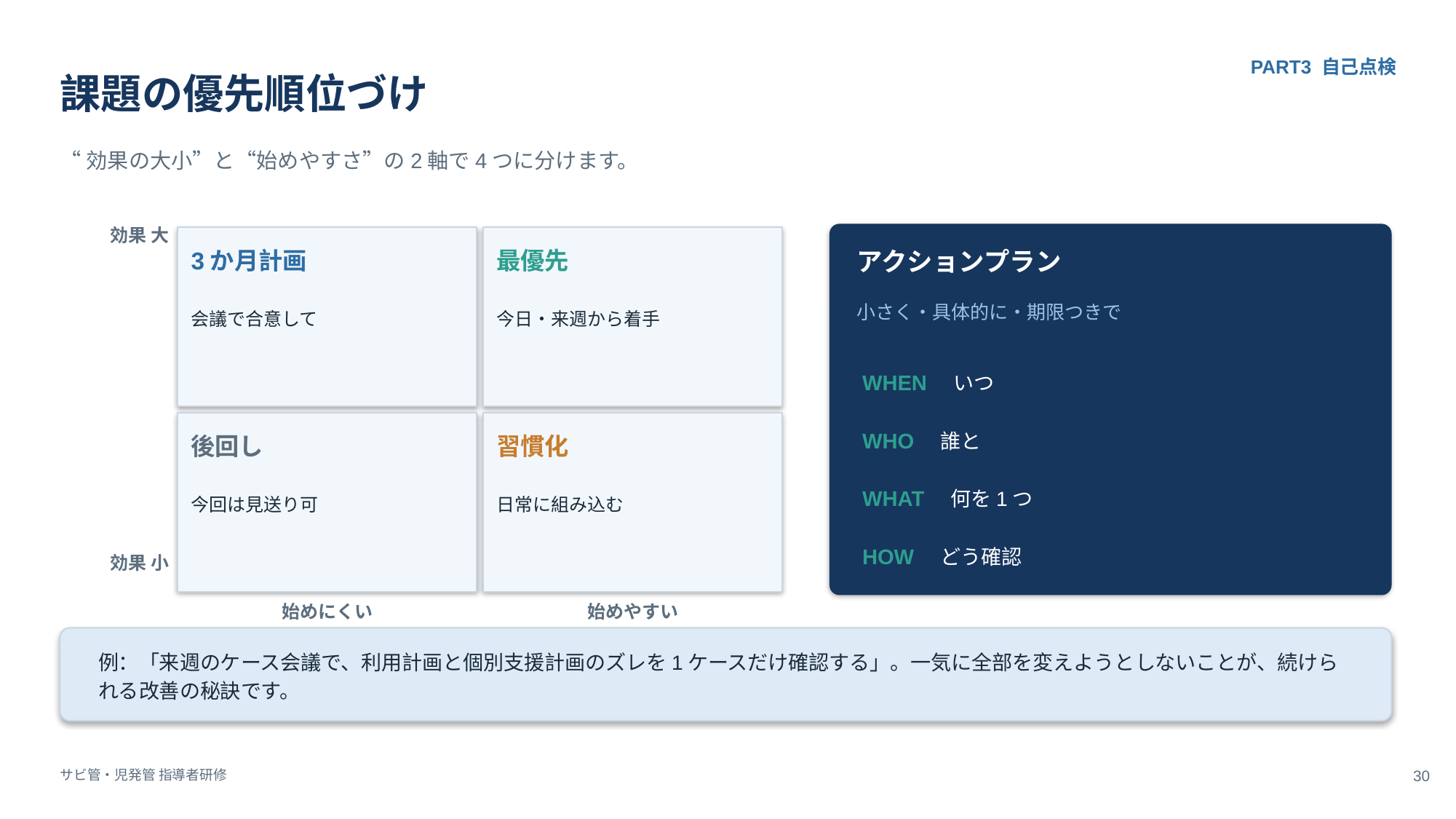

課題の優先順位づけ
PART3 自己点検
“効果の大小”と“始めやすさ”の2軸で4つに分けます。
効果 大

3か月計画
最優先
アクションプラン
小さく・具体的に・期限つきで
会議で合意して
今日・来週から着手
WHEN　いつ

WHO　誰と
後回し
習慣化
WHAT　何を1つ
今回は見送り可
日常に組み込む
HOW　どう確認
効果 小
始めにくい
始めやすい

例：「来週のケース会議で、利用計画と個別支援計画のズレを1ケースだけ確認する」。一気に全部を変えようとしないことが、続けられる改善の秘訣です。
サビ管・児発管 指導者研修
30